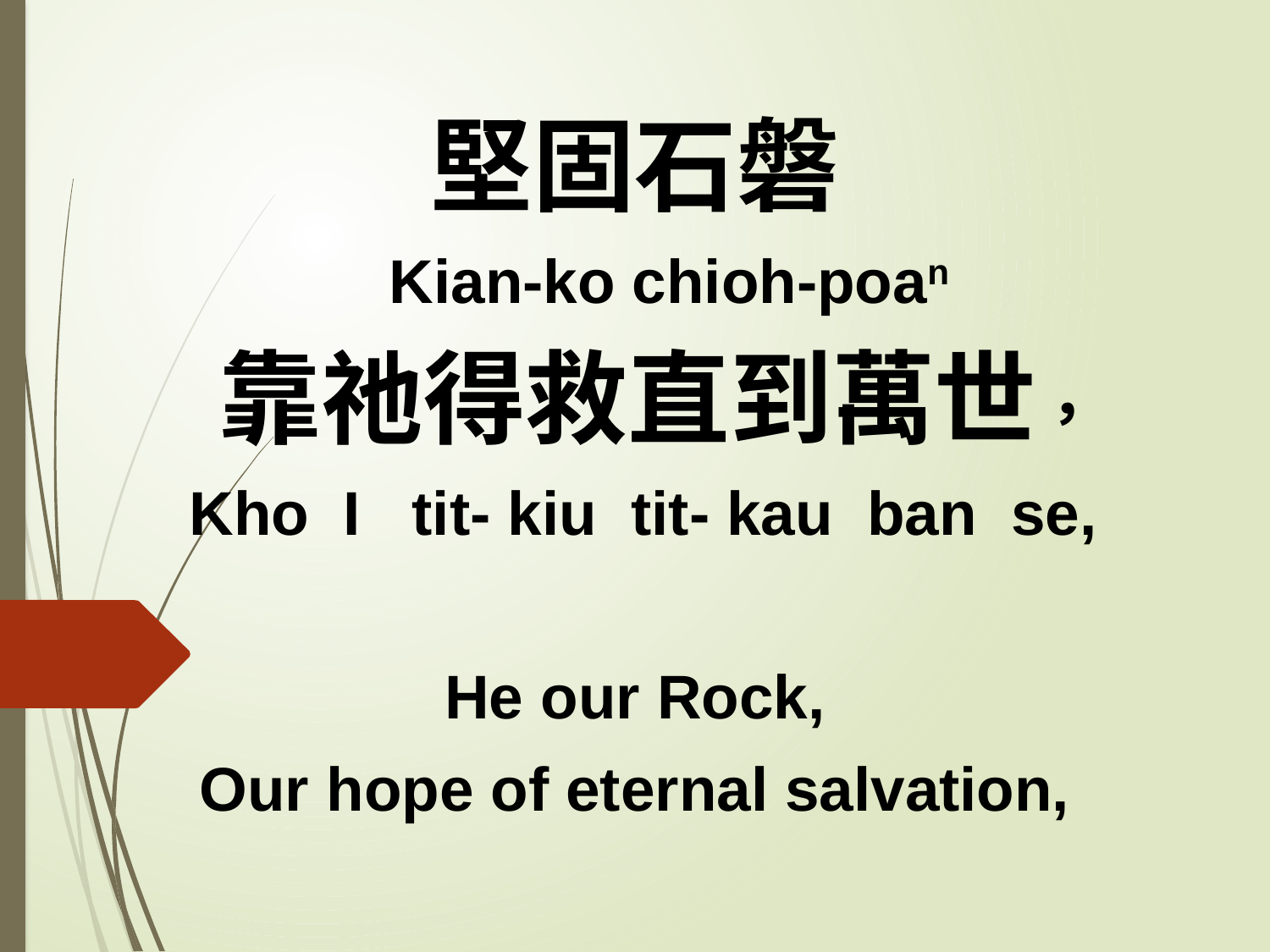

堅固石磐
    Kian-ko chioh-poan
 靠祂得救直到萬世，
 Kho  I   tit- kiu  tit- kau  ban  se,

He our Rock,
Our hope of eternal salvation,